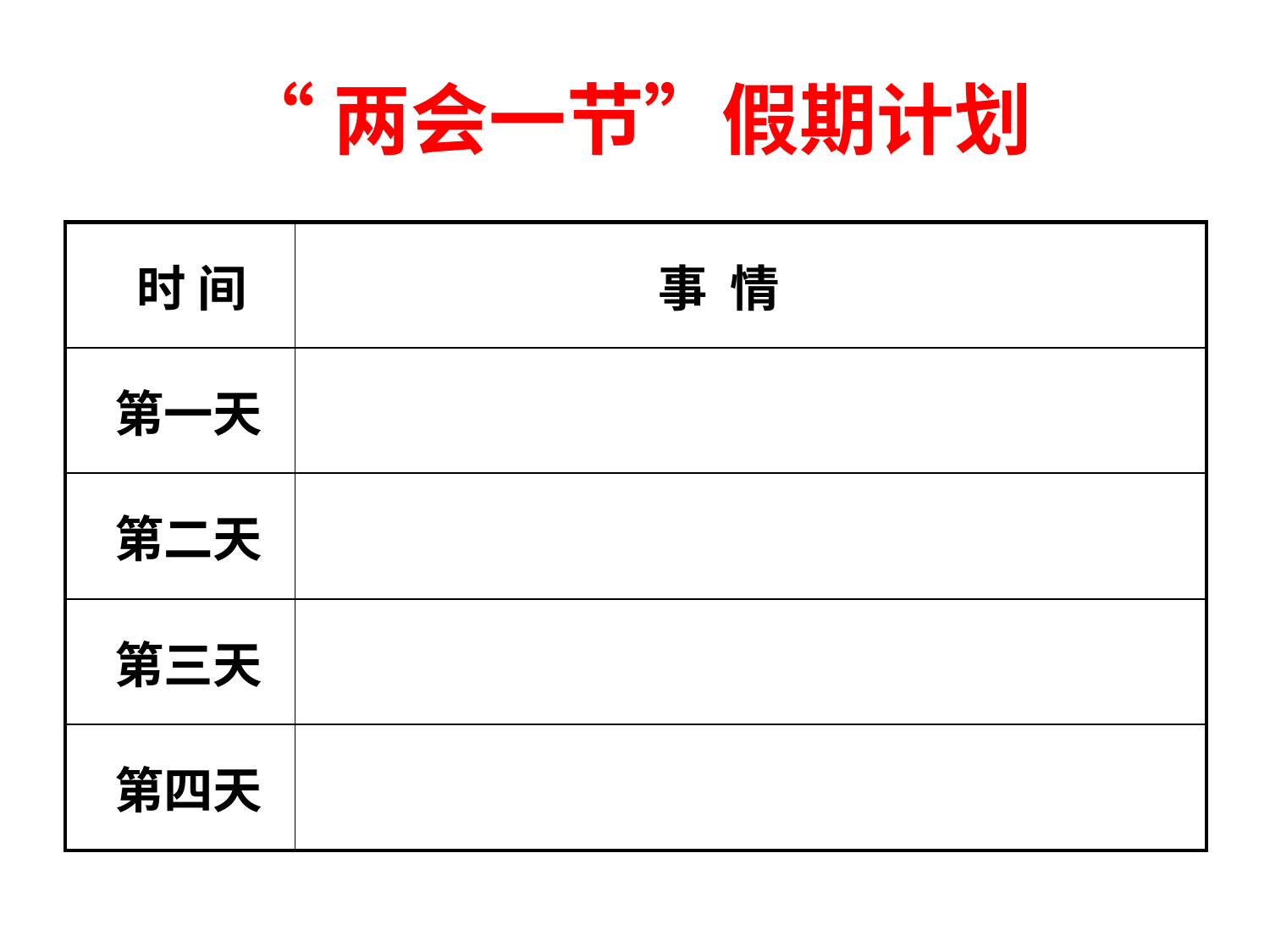

# “两会一节”假期计划
| 时 间 | 事 情 |
| --- | --- |
| 第一天 |  |
| 第二天 |  |
| 第三天 |  |
| 第四天 |  |